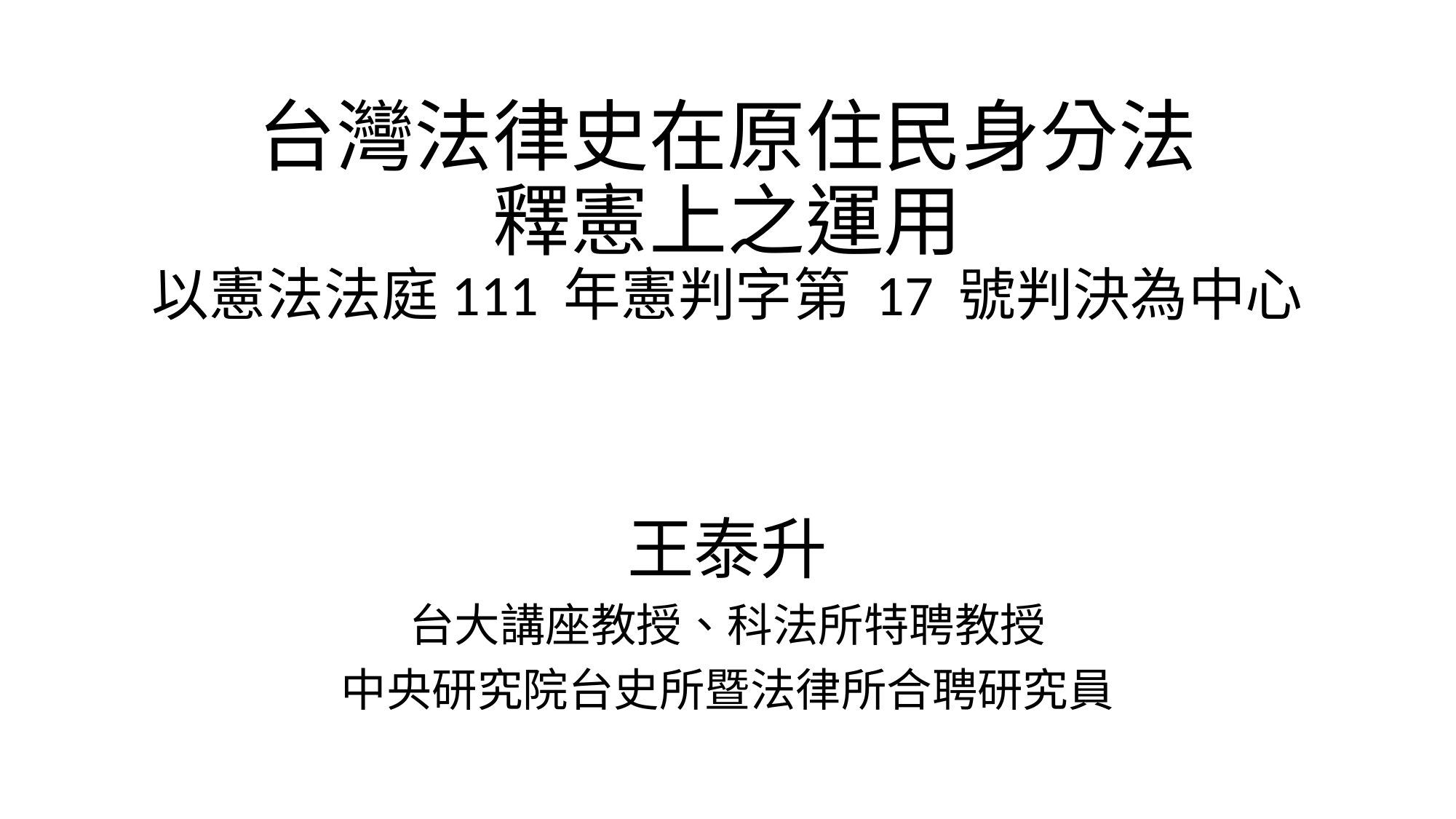

# 台灣法律史在原住民身分法 釋憲上之運用 以憲法法庭111 年憲判字第 17 號判決為中心
王泰升
台大講座教授、科法所特聘教授
中央研究院台史所暨法律所合聘研究員